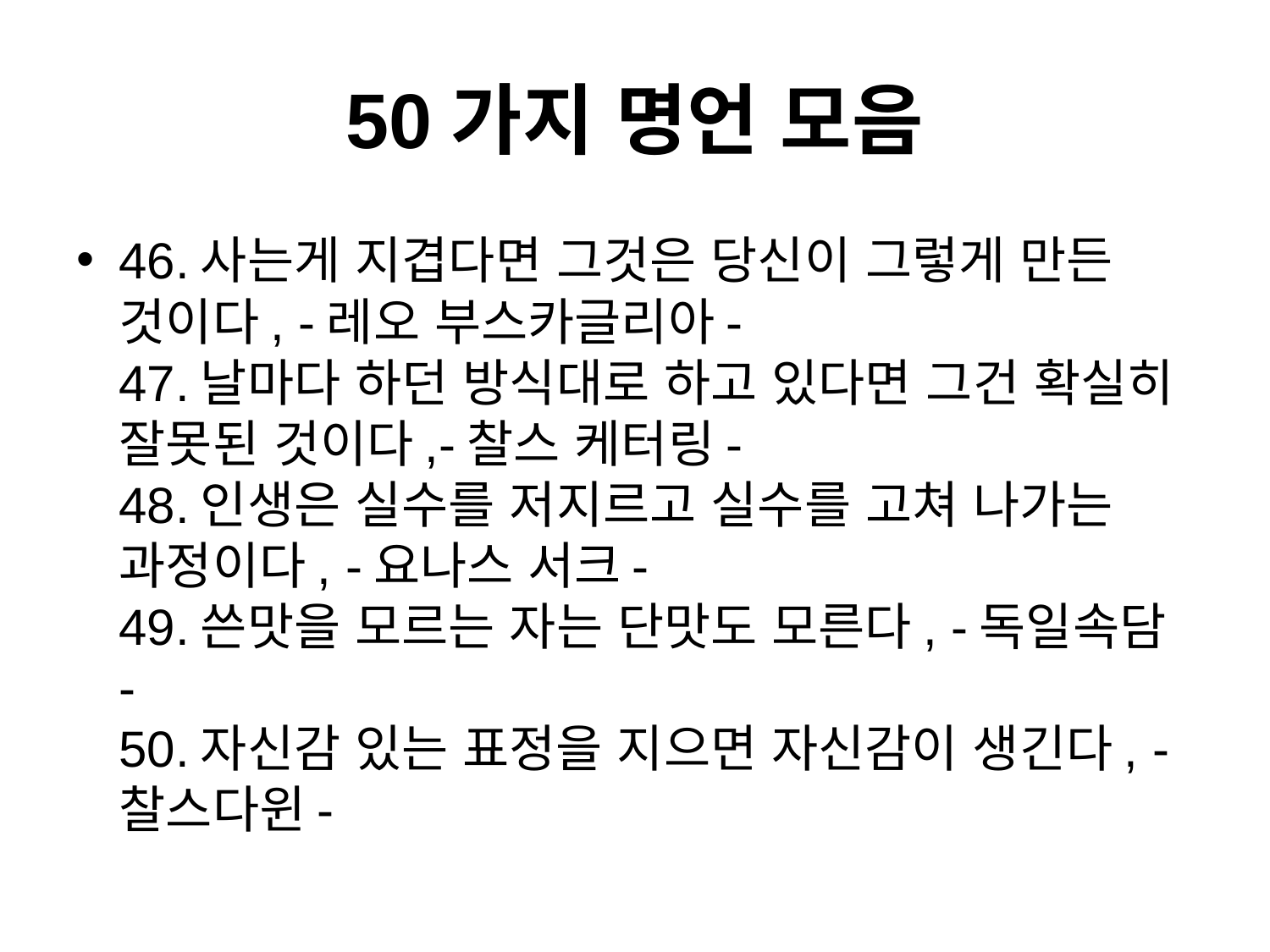

# 50가지 명언 모음
46.사는게 지겹다면 그것은 당신이 그렇게 만든 것이다, -레오 부스카글리아-
47.날마다 하던 방식대로 하고 있다면 그건 확실히 잘못된 것이다,-찰스 케터링-
48.인생은 실수를 저지르고 실수를 고쳐 나가는 과정이다, -요나스 서크-
49.쓴맛을 모르는 자는 단맛도 모른다, -독일속담-
50.자신감 있는 표정을 지으면 자신감이 생긴다, -찰스다윈-